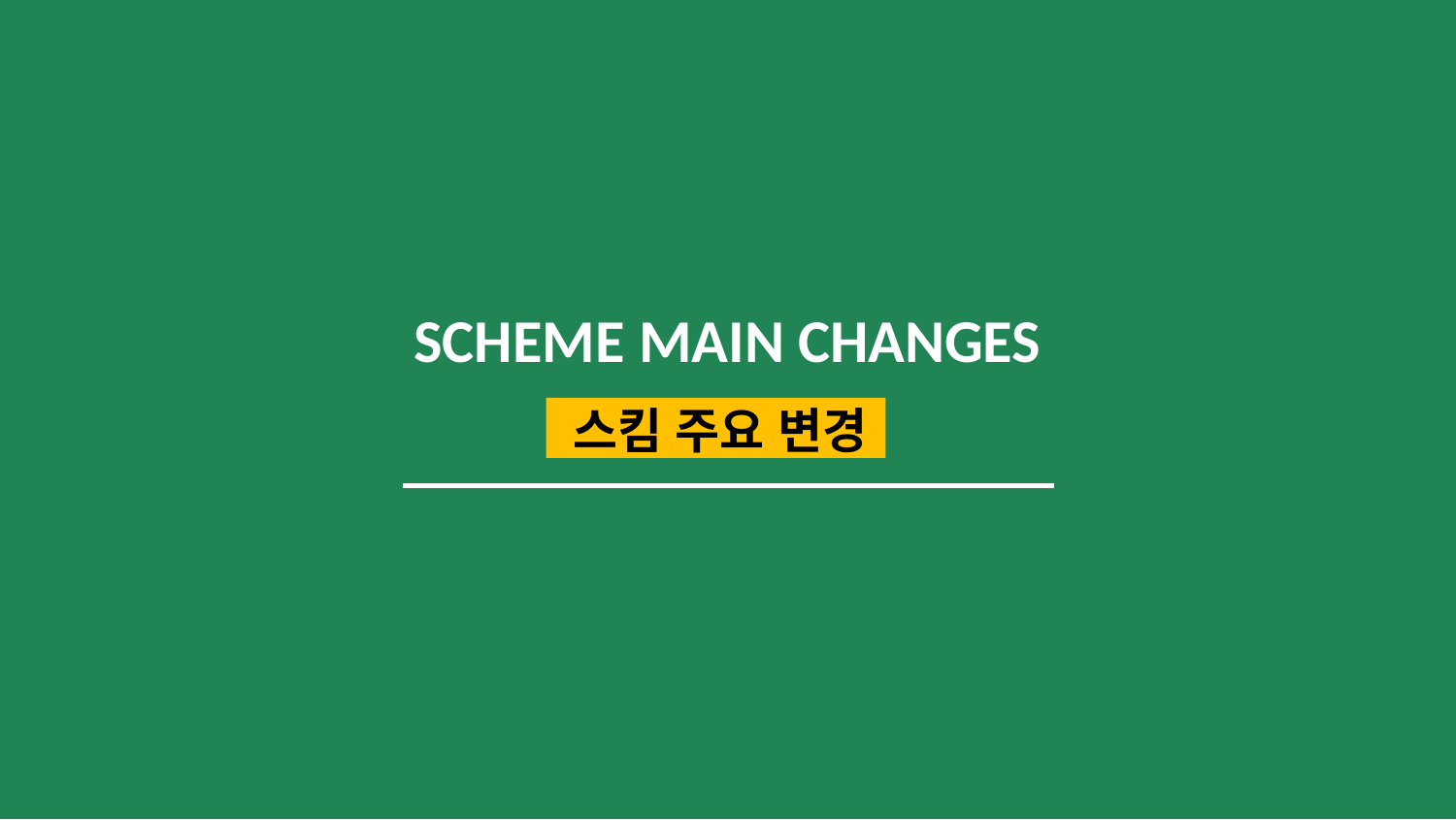

# SCHEME MAIN CHANGES
 스킴 주요 변경